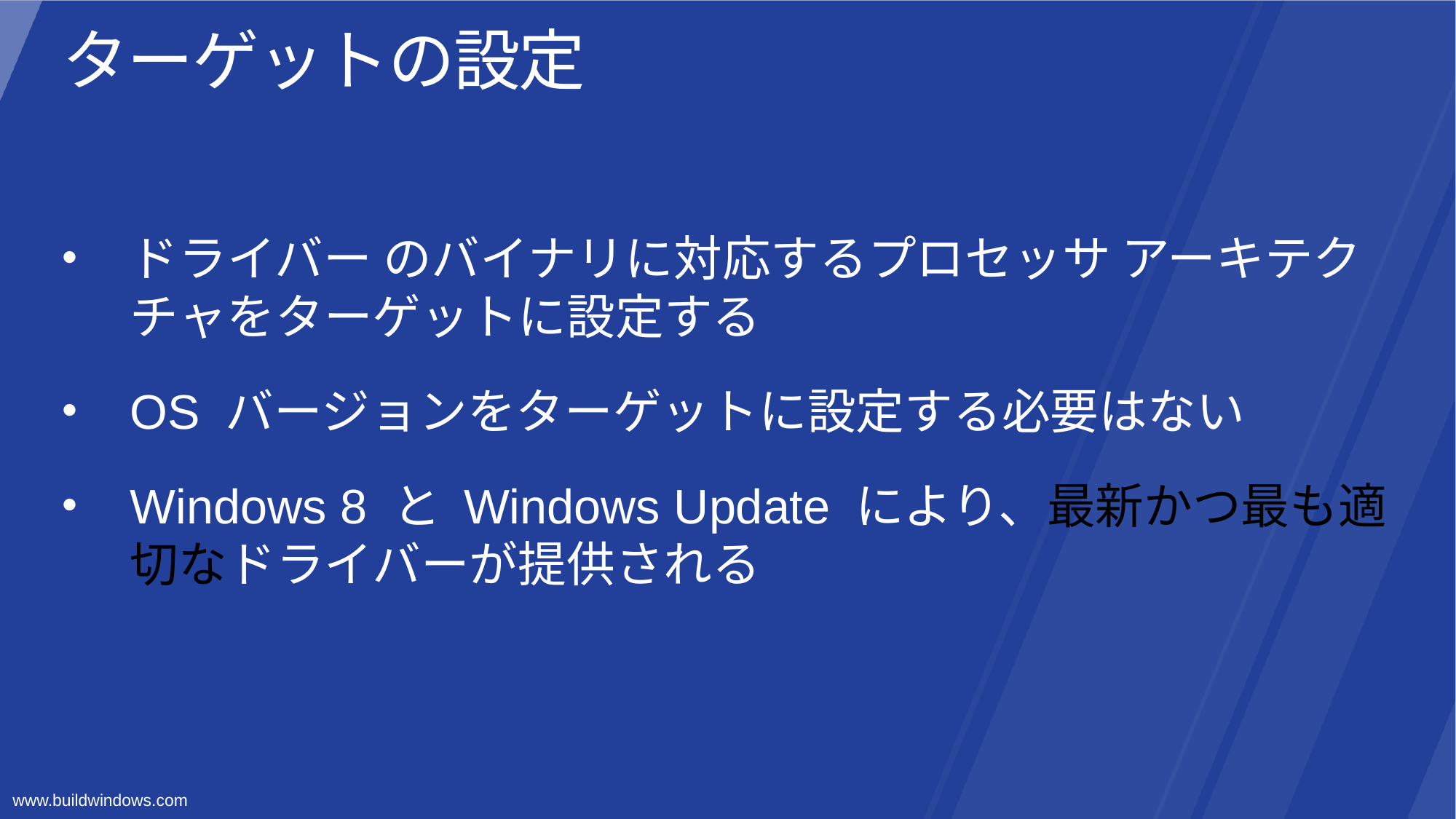

# ターゲットの設定
ドライバー のバイナリに対応するプロセッサ アーキテクチャをターゲットに設定する
OS バージョンをターゲットに設定する必要はない
Windows 8 と Windows Update により、最新かつ最も適切なドライバーが提供される